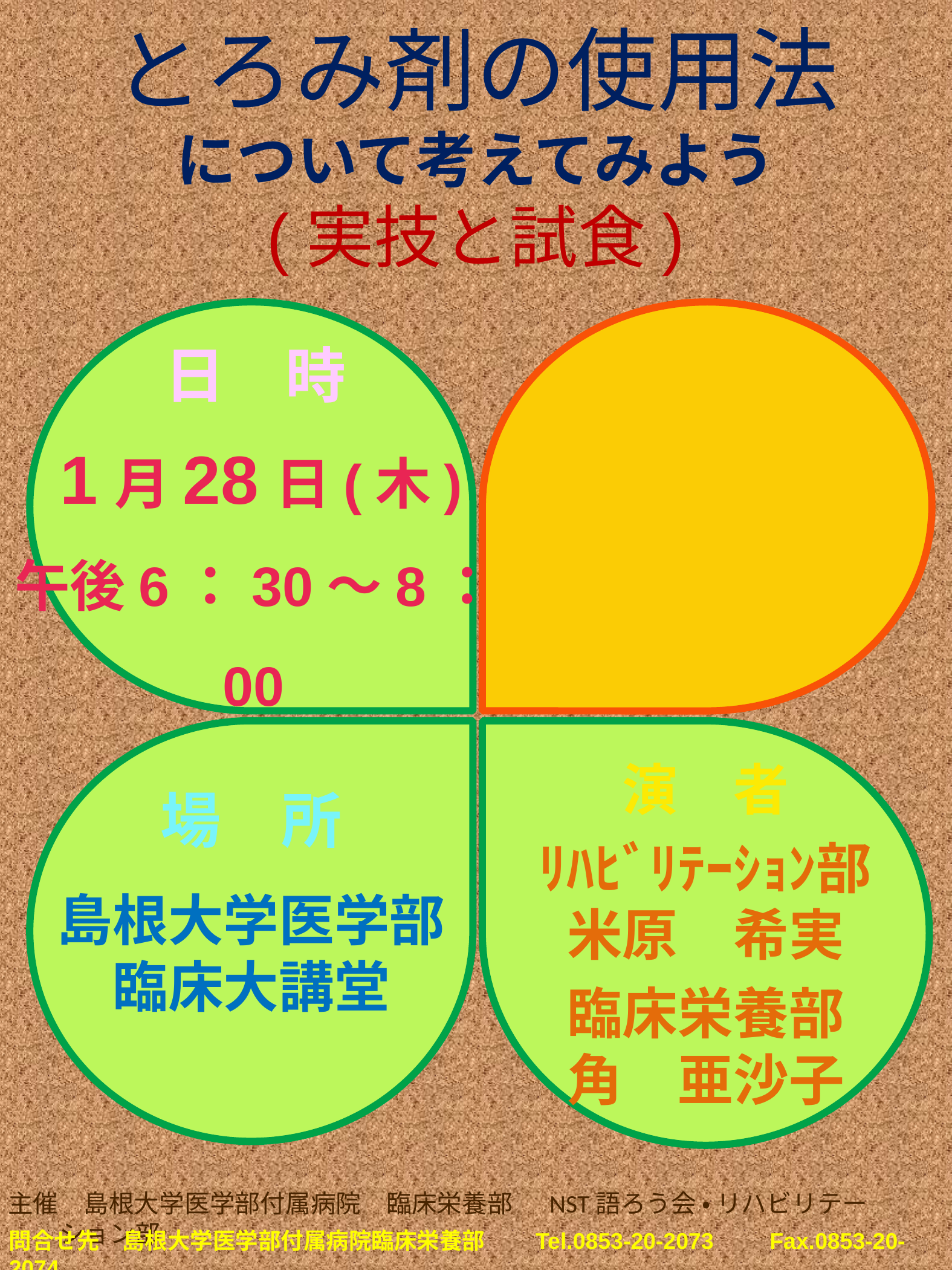

# とろみ剤の使用法 について考えてみよう (実技と試食)

日　時

1月28日(木)
午後6：30～8：00
演　者

ﾘﾊﾋﾞﾘﾃｰｼｮﾝ部
米原　希実

臨床栄養部
角　亜沙子
場　所

島根大学医学部
臨床大講堂
主催　島根大学医学部付属病院　臨床栄養部 　NST語ろう会 ・ リハビリテーション部
問合せ先　島根大学医学部付属病院臨床栄養部　　Tel.0853-20-2073　　Fax.0853-20-2074